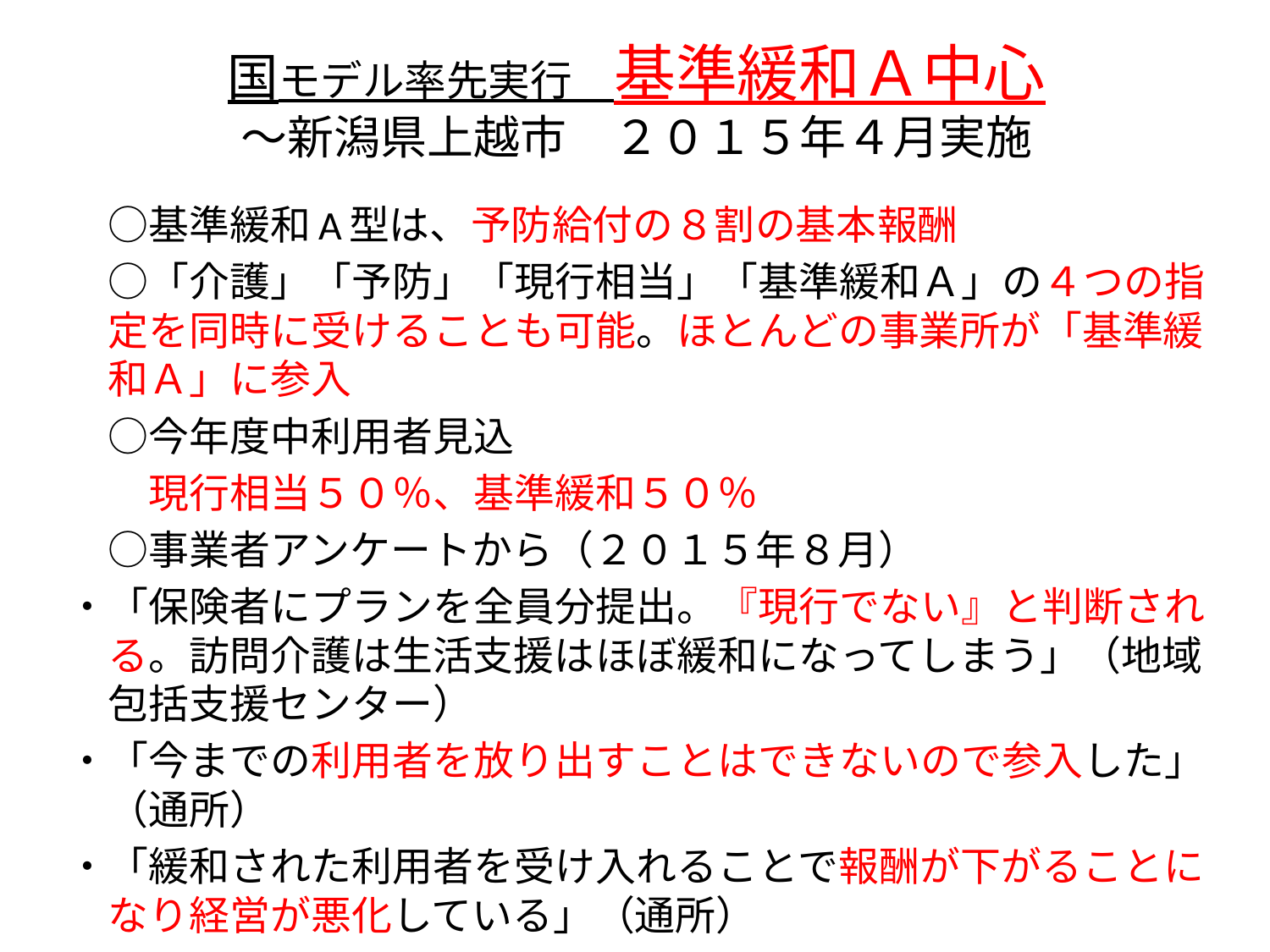

# 国モデル率先実行　基準緩和Ａ中心 ～新潟県上越市　２０１５年４月実施

　○基準緩和A型は、予防給付の８割の基本報酬
　○「介護」「予防」「現行相当」「基準緩和Ａ」の４つの指定を同時に受けることも可能。ほとんどの事業所が「基準緩和Ａ」に参入
　○今年度中利用者見込
　　現行相当５０％、基準緩和５０％
　○事業者アンケートから（２０１５年８月）
・「保険者にプランを全員分提出。『現行でない』と判断される。訪問介護は生活支援はほぼ緩和になってしまう」（地域包括支援センター）
・「今までの利用者を放り出すことはできないので参入した」（通所）
・「緩和された利用者を受け入れることで報酬が下がることになり経営が悪化している」（通所）